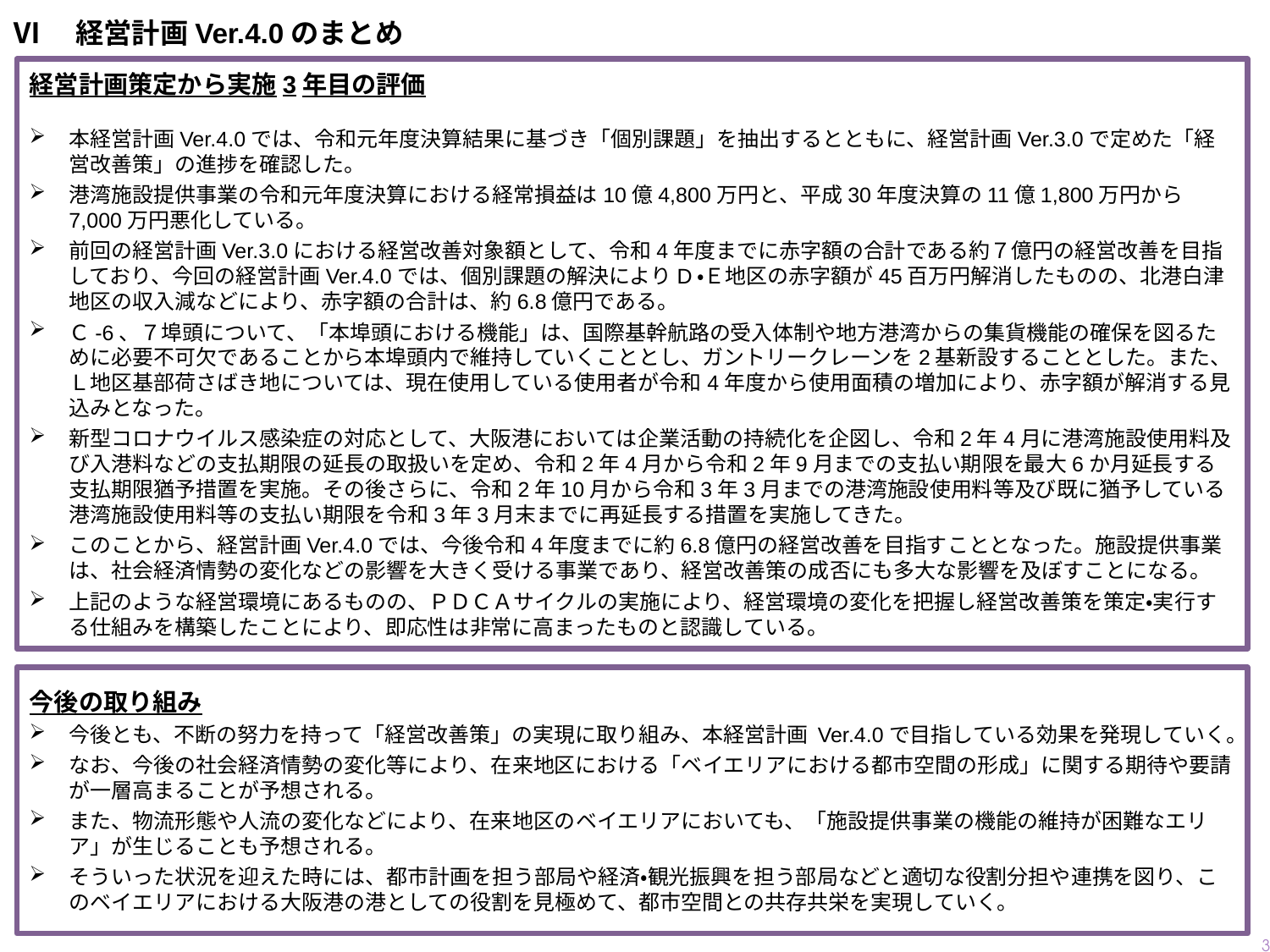

Ⅵ　経営計画Ver.4.0のまとめ
経営計画策定から実施3年目の評価

本経営計画Ver.4.0では、令和元年度決算結果に基づき「個別課題」を抽出するとともに、経営計画Ver.3.0で定めた「経営改善策」の進捗を確認した。
港湾施設提供事業の令和元年度決算における経常損益は10億4,800万円と、平成30年度決算の11億1,800万円から7,000万円悪化している。
前回の経営計画Ver.3.0における経営改善対象額として、令和4年度までに赤字額の合計である約７億円の経営改善を目指しており、今回の経営計画Ver.4.0では、個別課題の解決によりD・Ｅ地区の赤字額が45百万円解消したものの、北港白津地区の収入減などにより、赤字額の合計は、約6.8億円である。
Ｃ-6、７埠頭について、「本埠頭における機能」は、国際基幹航路の受入体制や地方港湾からの集貨機能の確保を図るために必要不可欠であることから本埠頭内で維持していくこととし、ガントリークレーンを2基新設することとした。また、Ｌ地区基部荷さばき地については、現在使用している使用者が令和4年度から使用面積の増加により、赤字額が解消する見込みとなった。
新型コロナウイルス感染症の対応として、大阪港においては企業活動の持続化を企図し、令和2年4月に港湾施設使用料及び入港料などの支払期限の延長の取扱いを定め、令和2年4月から令和2年9月までの支払い期限を最大6か月延長する支払期限猶予措置を実施。その後さらに、令和2年10月から令和3年3月までの港湾施設使用料等及び既に猶予している港湾施設使用料等の支払い期限を令和3年3月末までに再延長する措置を実施してきた。
このことから、経営計画Ver.4.0では、今後令和4年度までに約6.8億円の経営改善を目指すこととなった。施設提供事業は、社会経済情勢の変化などの影響を大きく受ける事業であり、経営改善策の成否にも多大な影響を及ぼすことになる。
上記のような経営環境にあるものの、ＰＤＣＡサイクルの実施により、経営環境の変化を把握し経営改善策を策定・実行する仕組みを構築したことにより、即応性は非常に高まったものと認識している。
今後の取り組み
今後とも、不断の努力を持って「経営改善策」の実現に取り組み、本経営計画 Ver.4.0で目指している効果を発現していく。
なお、今後の社会経済情勢の変化等により、在来地区における「ベイエリアにおける都市空間の形成」に関する期待や要請が一層高まることが予想される。
また、物流形態や人流の変化などにより、在来地区のベイエリアにおいても、「施設提供事業の機能の維持が困難なエリア」が生じることも予想される。
そういった状況を迎えた時には、都市計画を担う部局や経済・観光振興を担う部局などと適切な役割分担や連携を図り、このベイエリアにおける大阪港の港としての役割を見極めて、都市空間との共存共栄を実現していく。
3